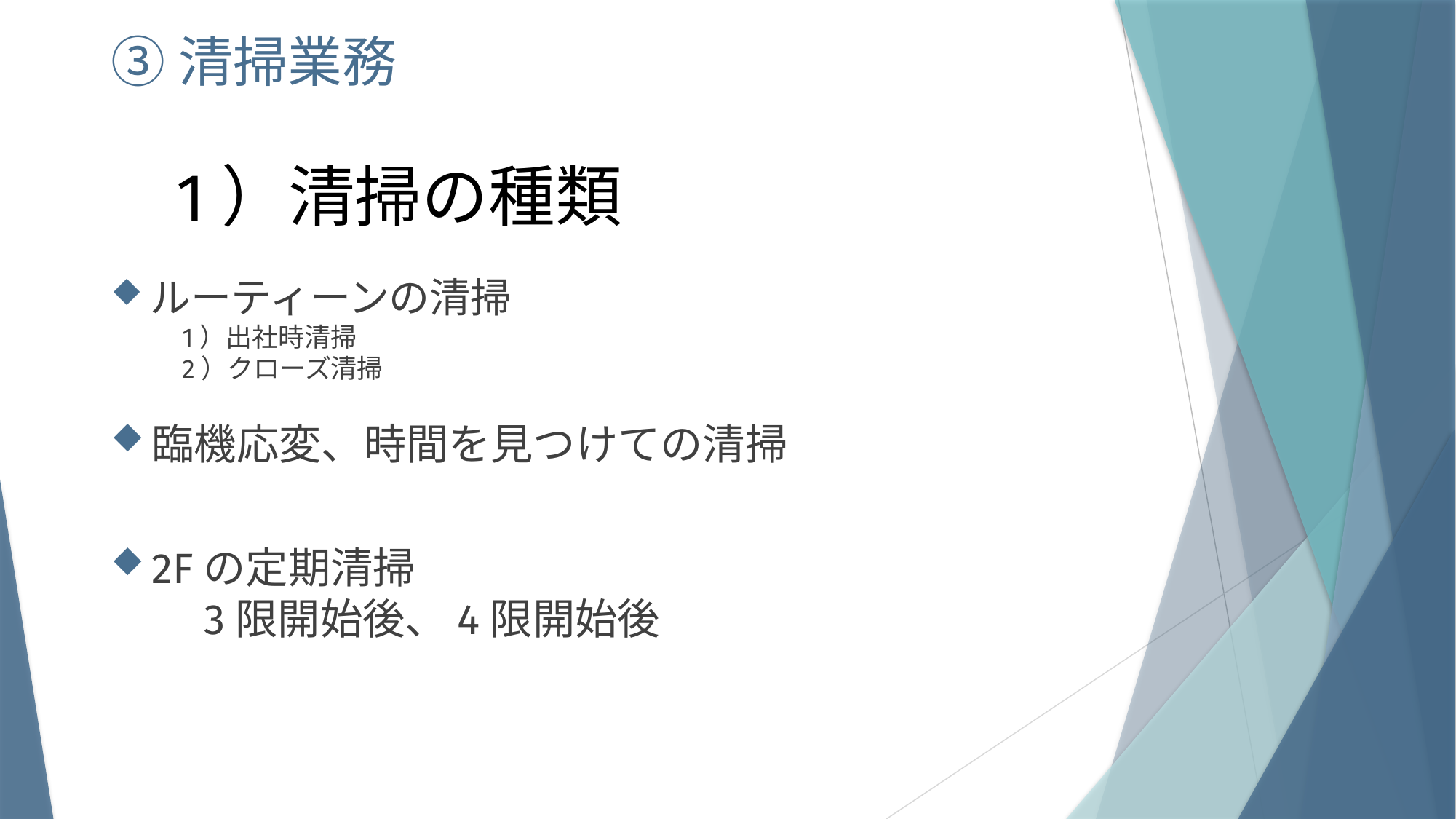

# ③清掃業務
1）清掃の種類

ルーティーンの清掃
　1）出社時清掃
　2）クローズ清掃
臨機応変、時間を見つけての清掃

2Fの定期清掃
　3限開始後、4限開始後